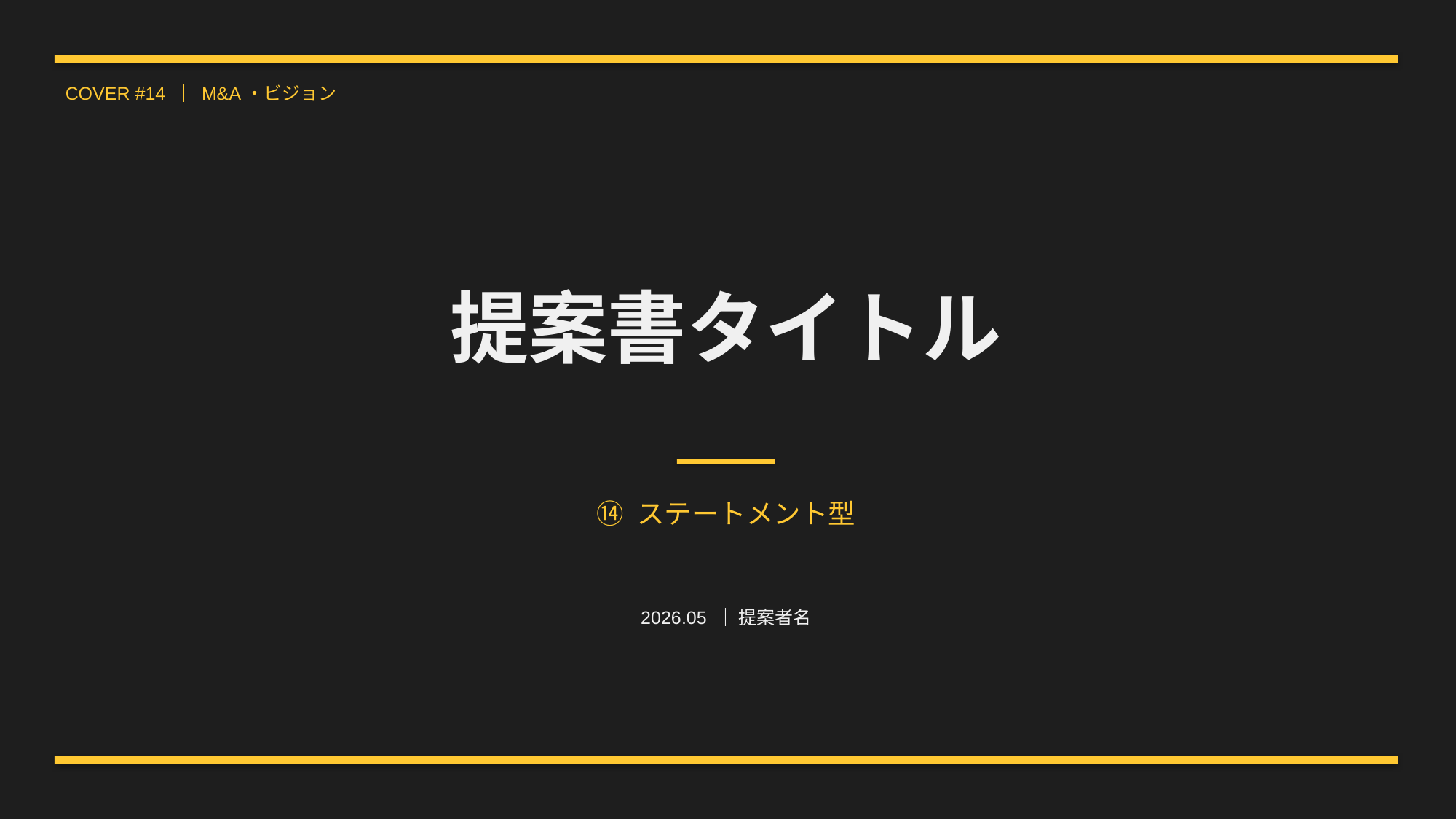

COVER #14 ｜ M&A・ビジョン
提案書タイトル

⑭ ステートメント型
2026.05 ｜ 提案者名